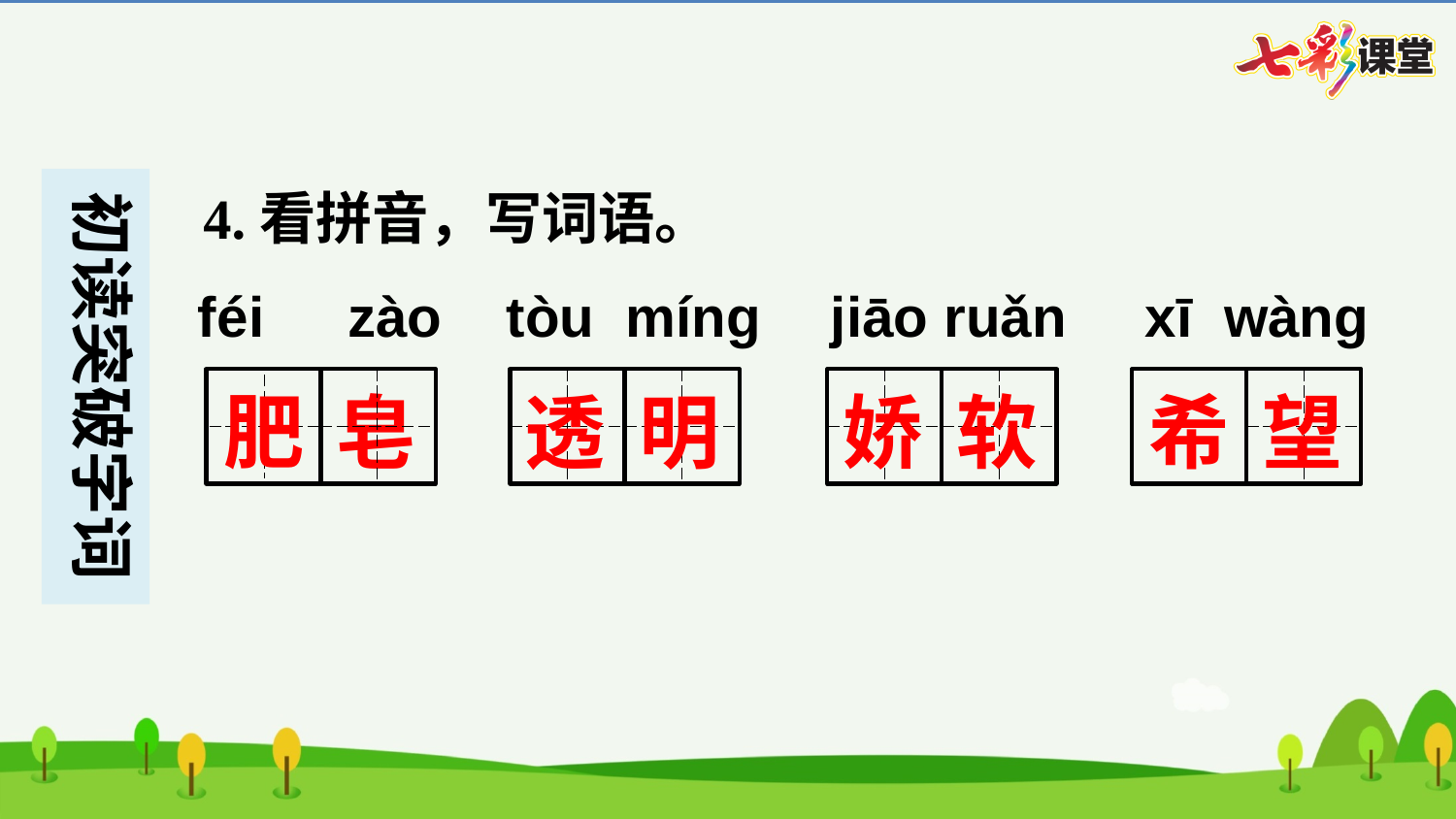

4.看拼音，写词语。
féi　zào
tòu  míng
jiāo ruǎn
xī  wàng
肥
皂
透
明
娇
软
希
望
肥
皂
透
明
娇
软
希
望